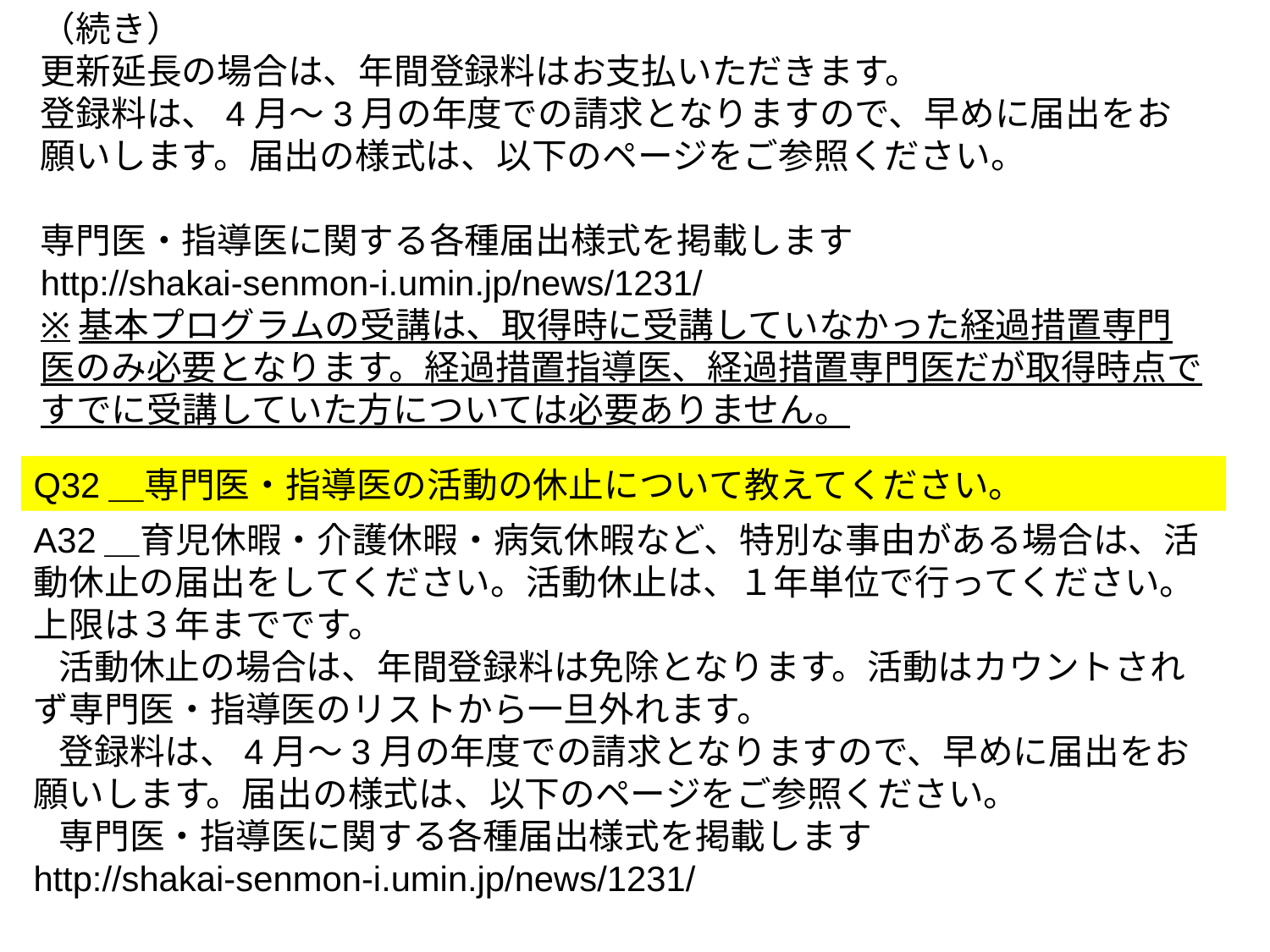

（続き）
更新延長の場合は、年間登録料はお支払いただきます。
登録料は、4月～3月の年度での請求となりますので、早めに届出をお願いします。届出の様式は、以下のページをご参照ください。
専門医・指導医に関する各種届出様式を掲載します
http://shakai-senmon-i.umin.jp/news/1231/
※基本プログラムの受講は、取得時に受講していなかった経過措置専門医のみ必要となります。経過措置指導医、経過措置専門医だが取得時点ですでに受講していた方については必要ありません。
Q32＿専門医・指導医の活動の休止について教えてください。
A32＿育児休暇・介護休暇・病気休暇など、特別な事由がある場合は、活動休止の届出をしてください。活動休止は、１年単位で行ってください。上限は３年までです。
活動休止の場合は、年間登録料は免除となります。活動はカウントされず専門医・指導医のリストから一旦外れます。
登録料は、4月～3月の年度での請求となりますので、早めに届出をお願いします。届出の様式は、以下のページをご参照ください。
専門医・指導医に関する各種届出様式を掲載します
http://shakai-senmon-i.umin.jp/news/1231/